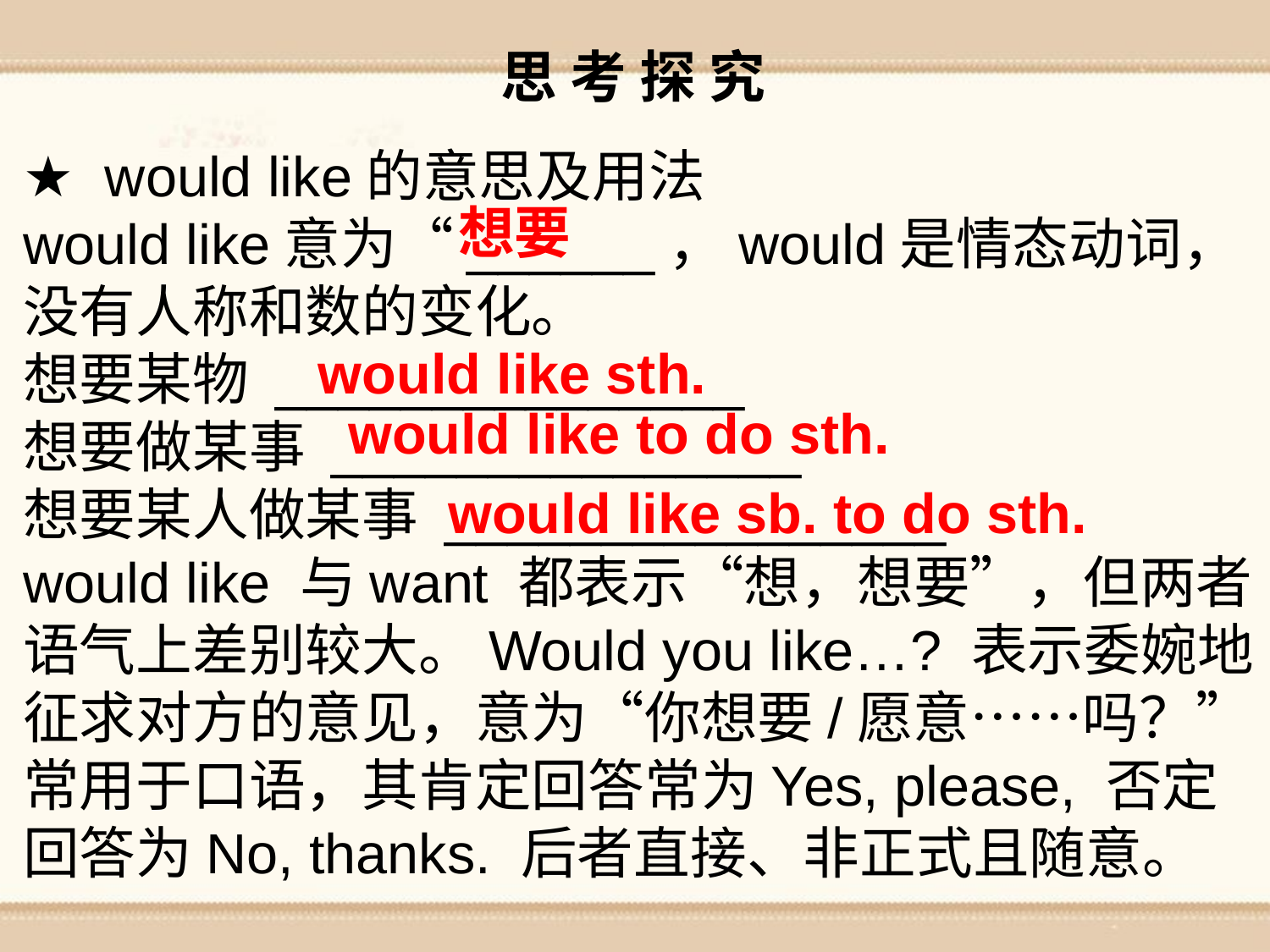

思 考 探 究
★  would like的意思及用法
would like意为“______，would是情态动词，没有人称和数的变化。
想要某物 _______________
想要做某事 _______________
想要某人做某事 ________________
would like 与want 都表示“想，想要”，但两者语气上差别较大。Would you like…? 表示委婉地征求对方的意见，意为“你想要/愿意……吗？”常用于口语，其肯定回答常为Yes, please, 否定回答为No, thanks. 后者直接、非正式且随意。
想要
would like sth.
would like to do sth.
would like sb. to do sth.